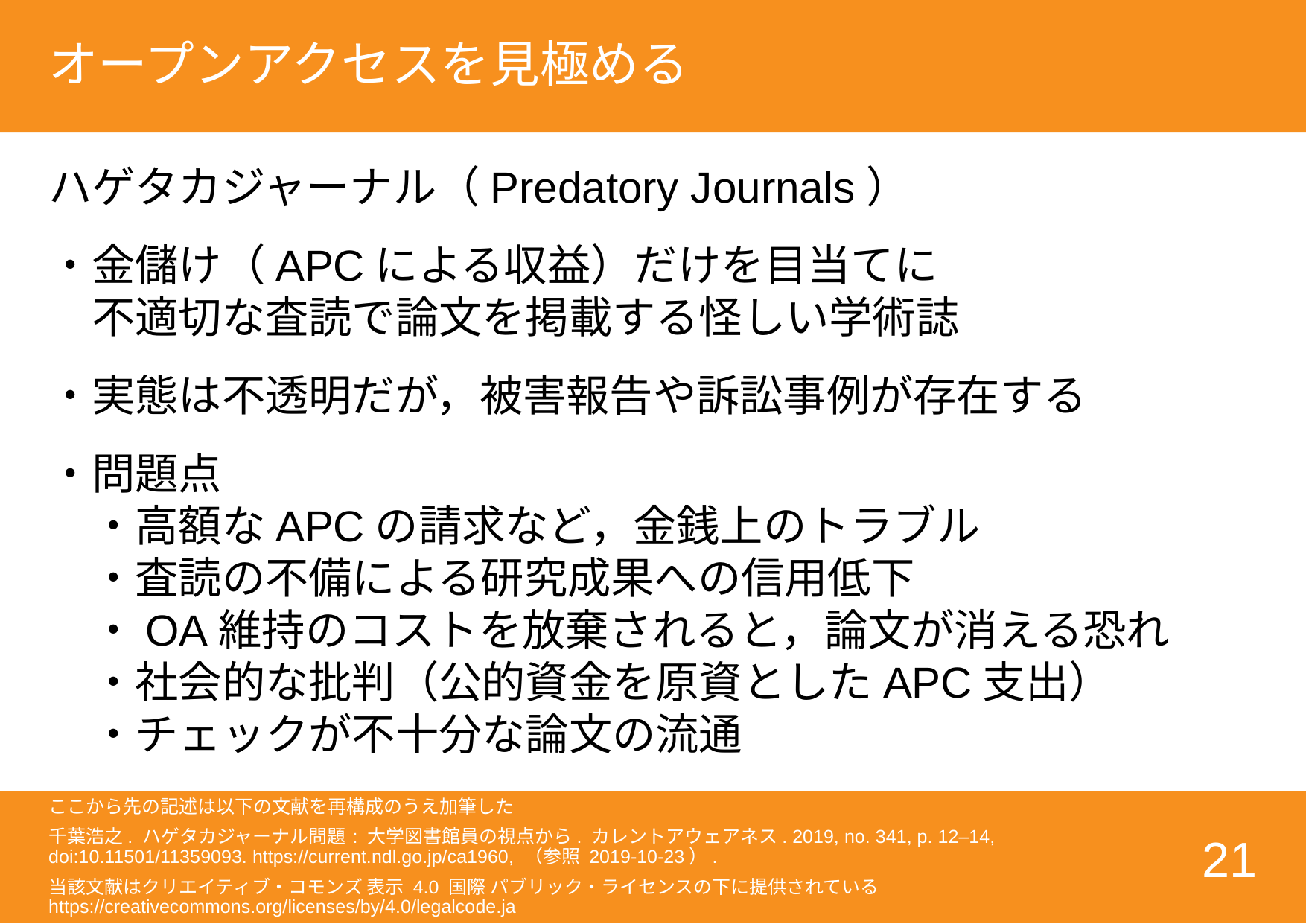

# オープンアクセスを見極める
ハゲタカジャーナル（Predatory Journals）

・金儲け（APCによる収益）だけを目当てに
　不適切な査読で論文を掲載する怪しい学術誌

・実態は不透明だが，被害報告や訴訟事例が存在する

・問題点
　・高額なAPCの請求など，金銭上のトラブル
　・査読の不備による研究成果への信用低下
　・OA維持のコストを放棄されると，論文が消える恐れ
　・社会的な批判（公的資金を原資としたAPC支出）
　・チェックが不十分な論文の流通
21
ここから先の記述は以下の文献を再構成のうえ加筆した

千葉浩之. ハゲタカジャーナル問題 : 大学図書館員の視点から. カレントアウェアネス. 2019, no. 341, p. 12–14,
doi:10.11501/11359093. https://current.ndl.go.jp/ca1960, （参照 2019-10-23）.

当該文献はクリエイティブ・コモンズ 表示 4.0 国際 パブリック・ライセンスの下に提供されている
https://creativecommons.org/licenses/by/4.0/legalcode.ja